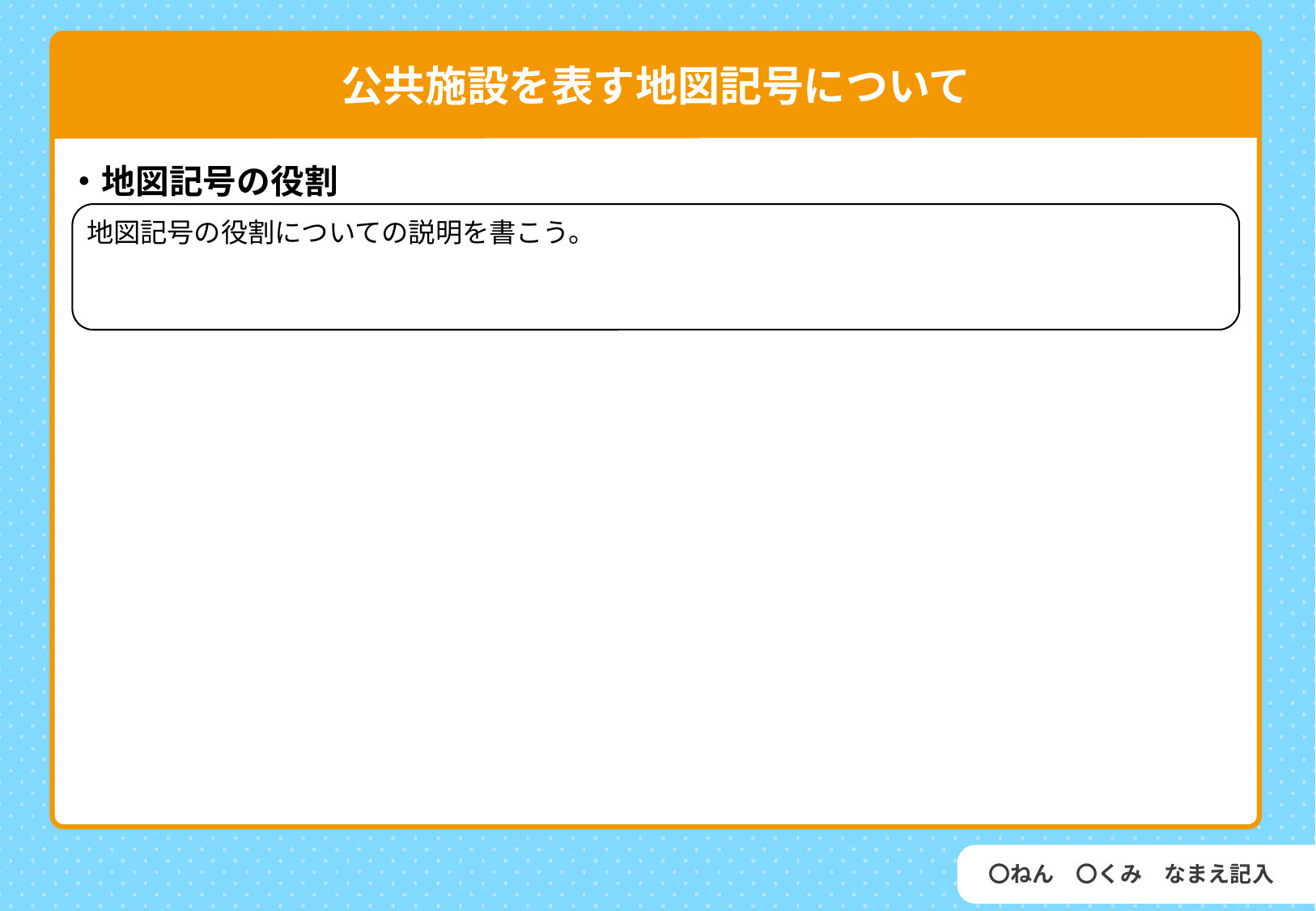

税金とは
公共施設を表す地図記号について
・地図記号の役割

地図記号の役割についての説明を書こう。
発見

〇ねん　〇くみ　なまえ記入